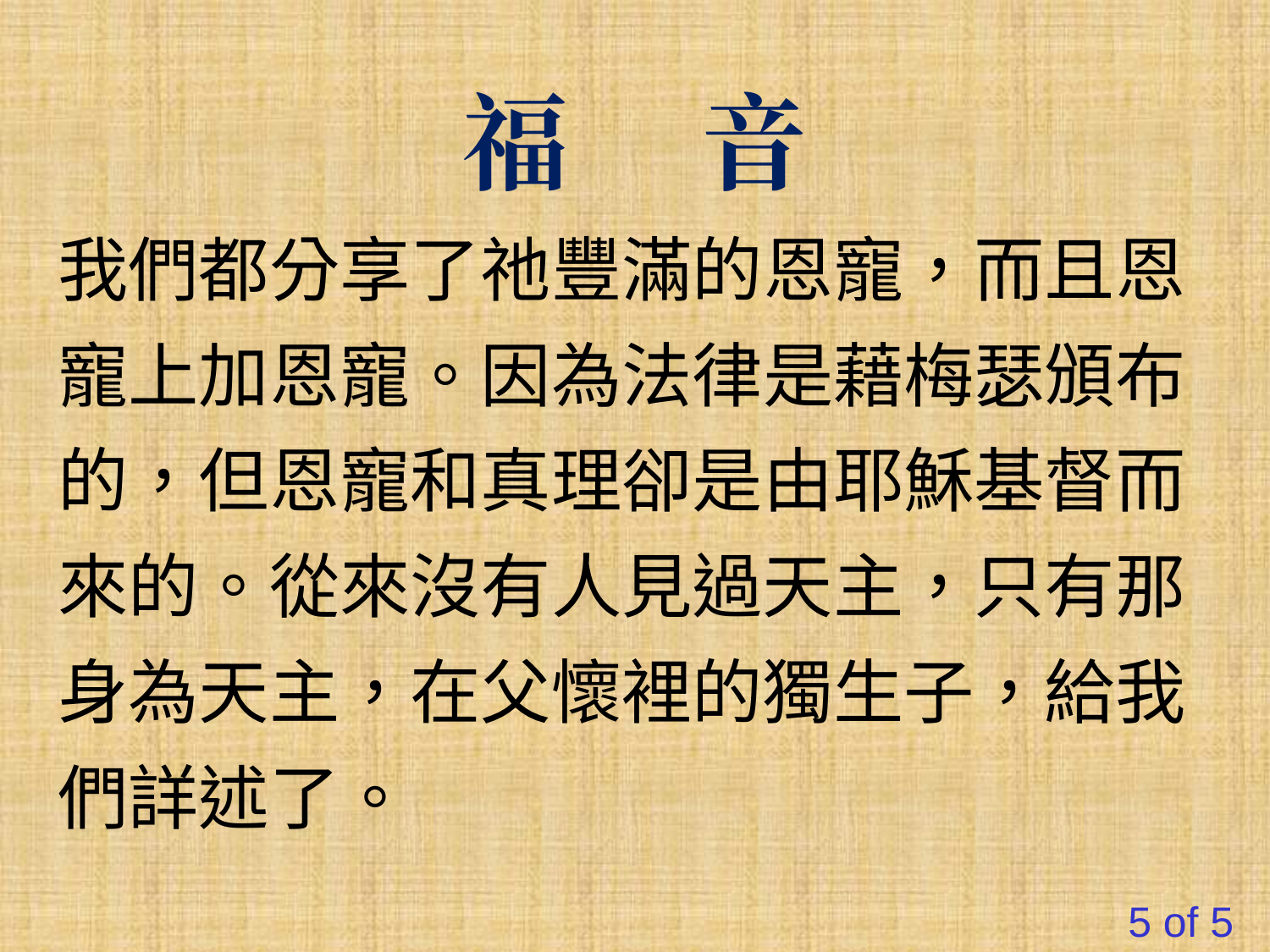

福     音
我們都分享了祂豐滿的恩寵，而且恩寵上加恩寵。因為法律是藉梅瑟頒布的，但恩寵和真理卻是由耶穌基督而來的。從來沒有人見過天主，只有那身為天主，在父懷裡的獨生子，給我們詳述了。
5 of 5